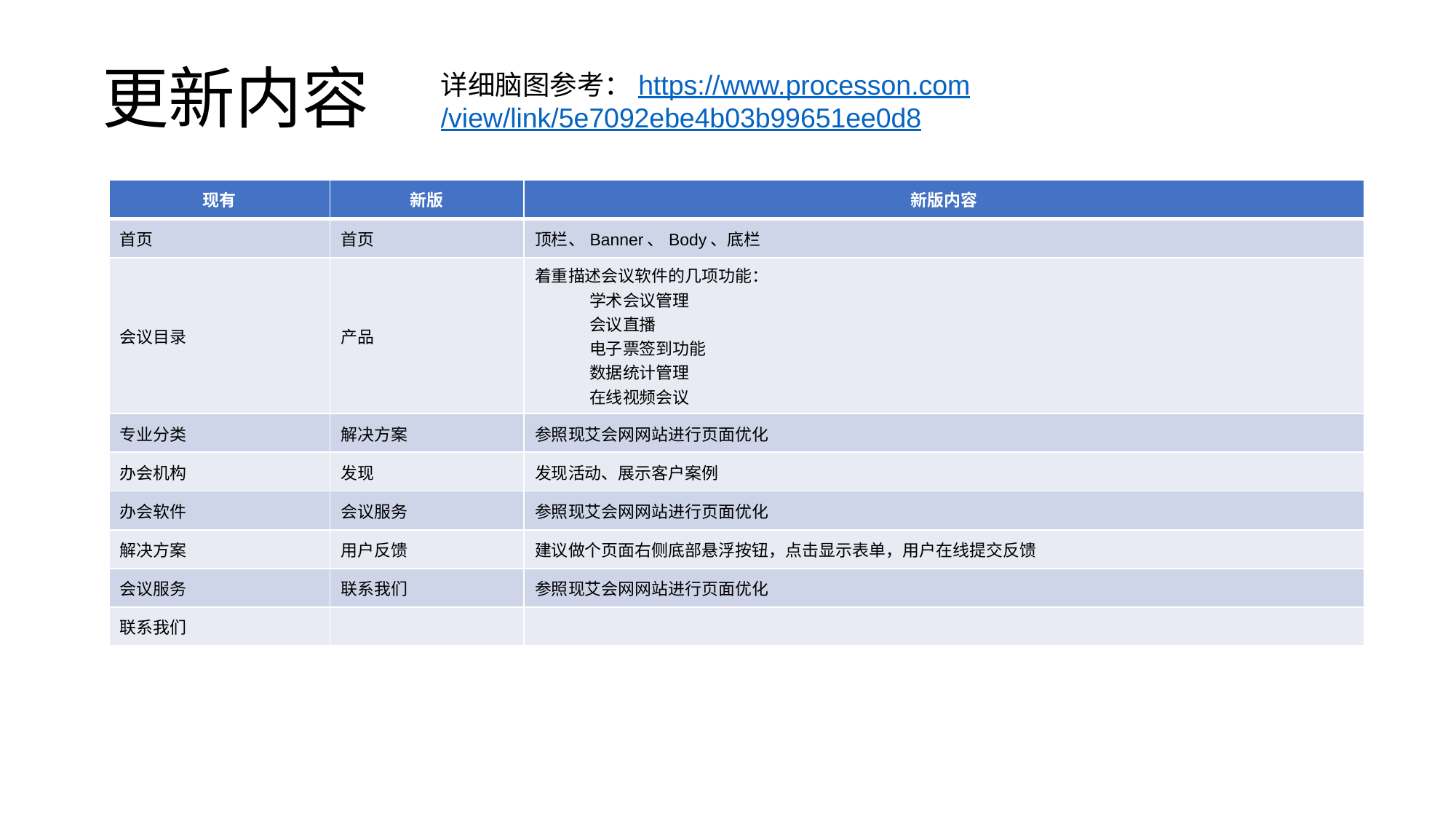

# 更新内容
详细脑图参考：https://www.processon.com/view/link/5e7092ebe4b03b99651ee0d8
| 现有 | 新版 | 新版内容 |
| --- | --- | --- |
| 首页 | 首页 | 顶栏、Banner、Body、底栏 |
| 会议目录 | 产品 | 着重描述会议软件的几项功能： 学术会议管理 会议直播 电子票签到功能 数据统计管理 在线视频会议 |
| 专业分类 | 解决方案 | 参照现艾会网网站进行页面优化 |
| 办会机构 | 发现 | 发现活动、展示客户案例 |
| 办会软件 | 会议服务 | 参照现艾会网网站进行页面优化 |
| 解决方案 | 用户反馈 | 建议做个页面右侧底部悬浮按钮，点击显示表单，用户在线提交反馈 |
| 会议服务 | 联系我们 | 参照现艾会网网站进行页面优化 |
| 联系我们 |  |  |